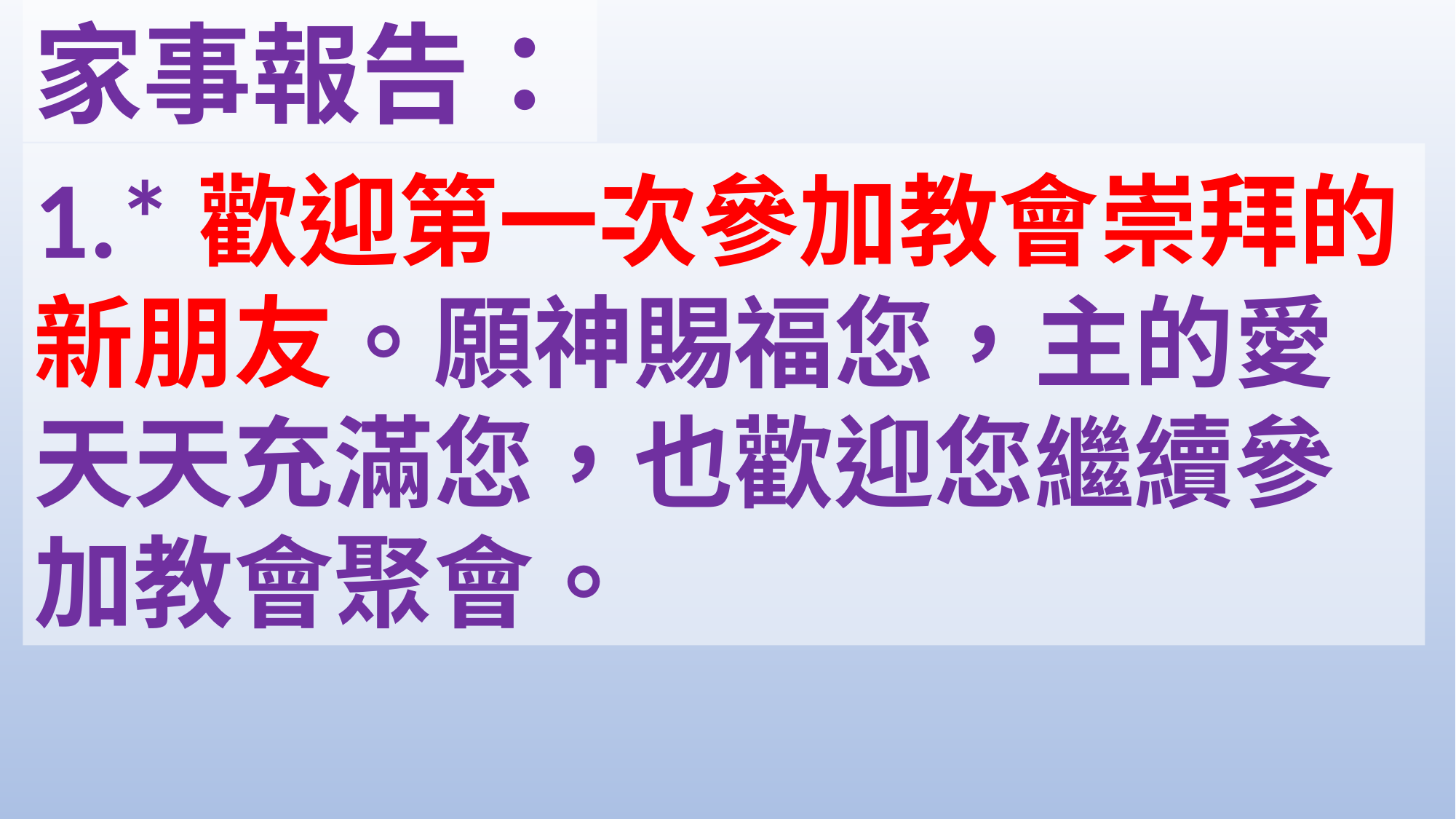

家事報告：
1.*歡迎第一次參加教會崇拜的新朋友。願神賜福您，主的愛天天充滿您，也歡迎您繼續參加教會聚會。